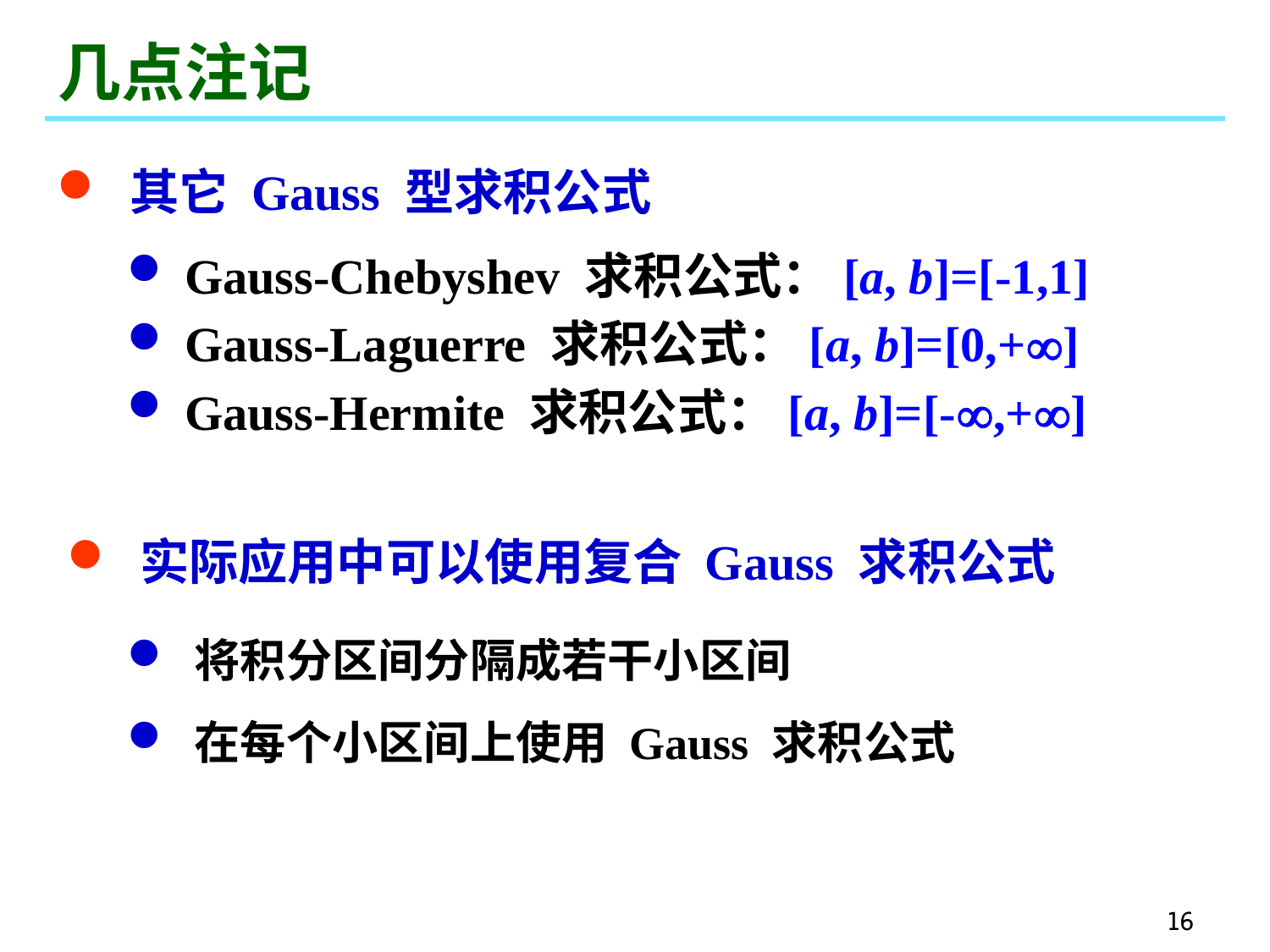

# 几点注记
 其它 Gauss 型求积公式
 Gauss-Chebyshev 求积公式：[a, b]=[-1,1]
 Gauss-Laguerre 求积公式：[a, b]=[0,+∞]
 Gauss-Hermite 求积公式：[a, b]=[-∞,+∞]
 实际应用中可以使用复合 Gauss 求积公式
 将积分区间分隔成若干小区间
 在每个小区间上使用 Gauss 求积公式
16